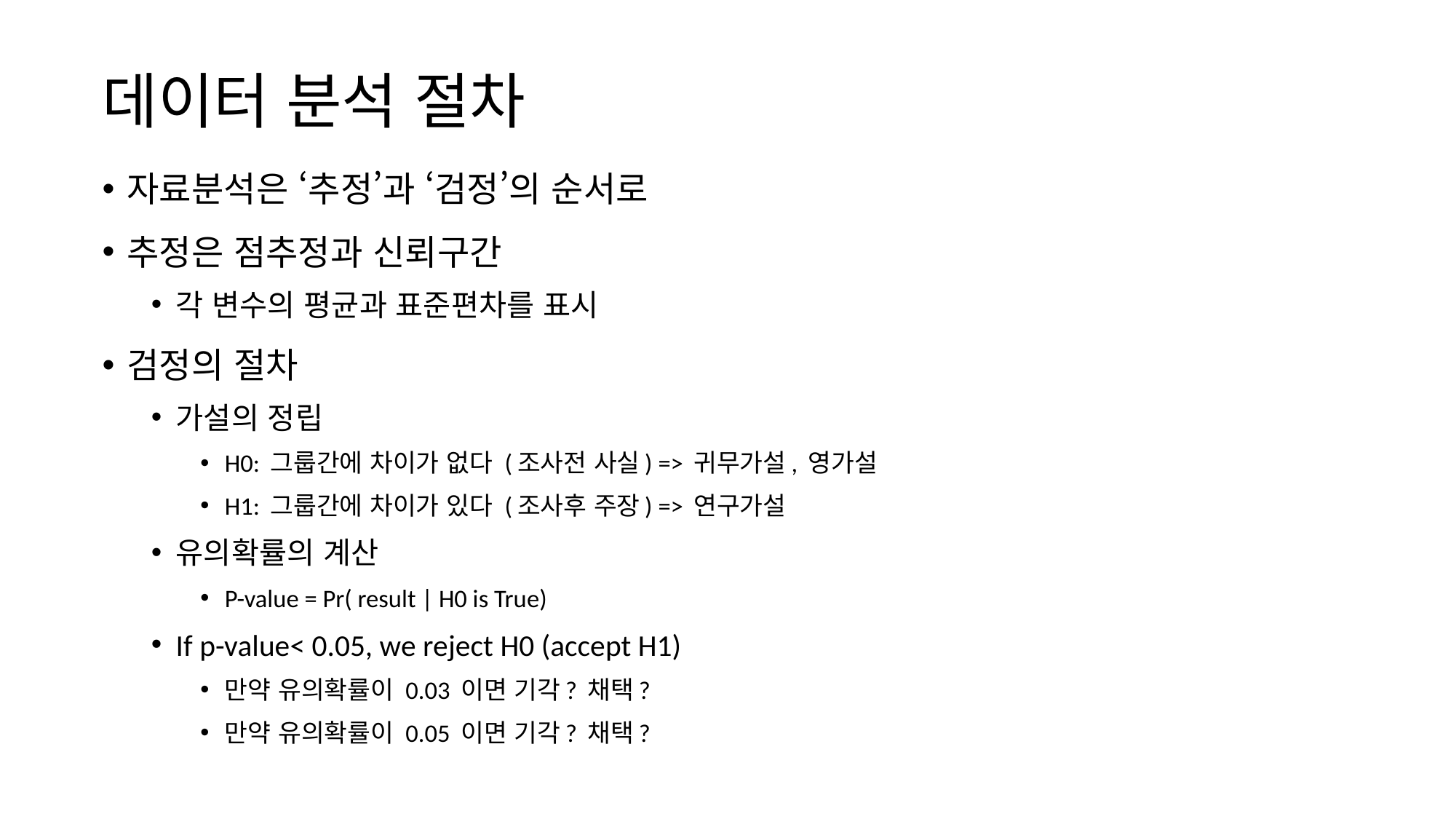

# 데이터 분석 절차
자료분석은 ‘추정’과 ‘검정’의 순서로
추정은 점추정과 신뢰구간
각 변수의 평균과 표준편차를 표시
검정의 절차
가설의 정립
H0: 그룹간에 차이가 없다 (조사전 사실) => 귀무가설, 영가설
H1: 그룹간에 차이가 있다 (조사후 주장) => 연구가설
유의확률의 계산
P-value = Pr( result | H0 is True)
If p-value< 0.05, we reject H0 (accept H1)
만약 유의확률이 0.03 이면 기각? 채택?
만약 유의확률이 0.05 이면 기각? 채택?